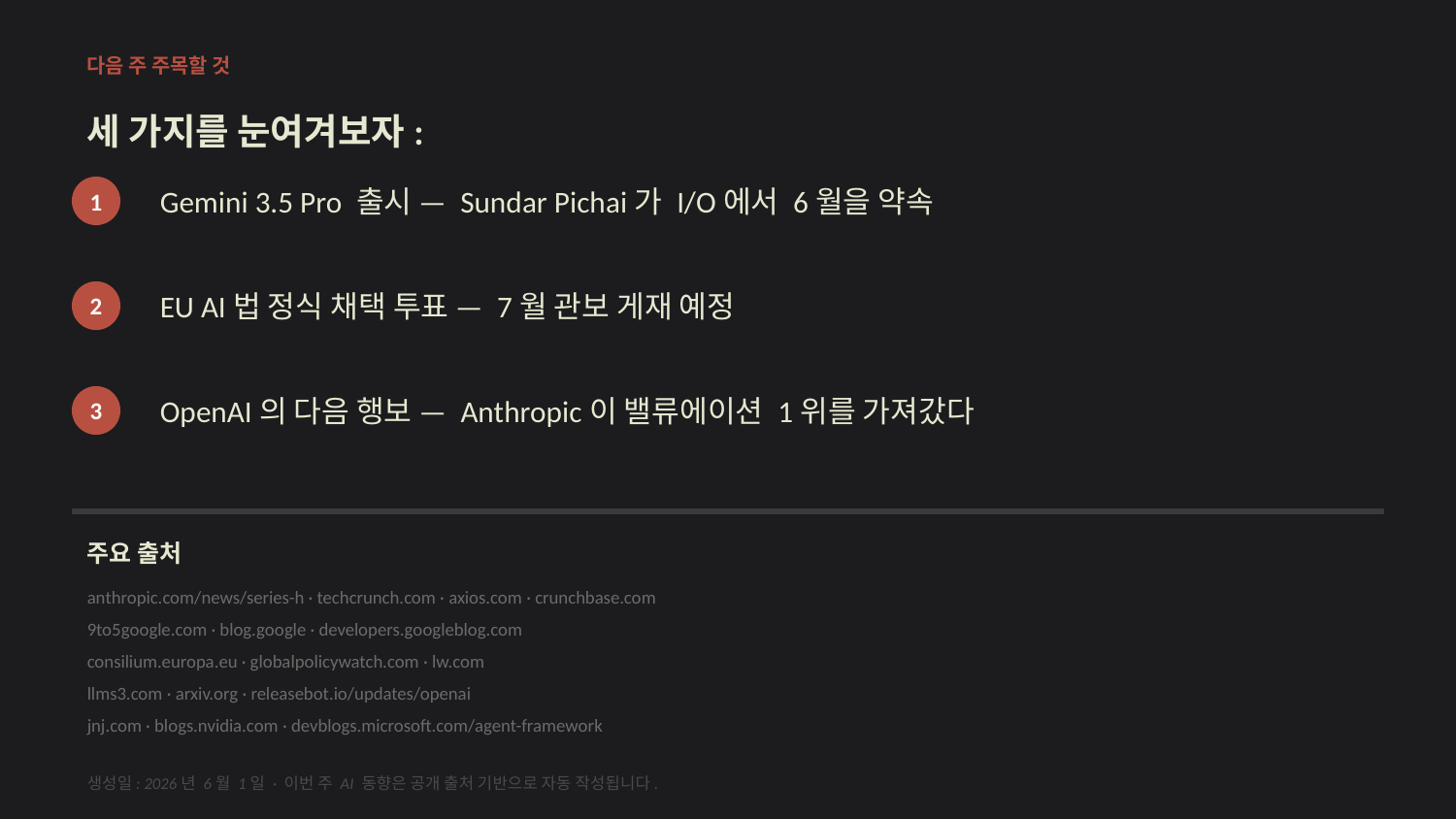

다음 주 주목할 것
세 가지를 눈여겨보자:

1
Gemini 3.5 Pro 출시 — Sundar Pichai가 I/O에서 6월을 약속

2
EU AI법 정식 채택 투표 — 7월 관보 게재 예정

3
OpenAI의 다음 행보 — Anthropic이 밸류에이션 1위를 가져갔다

주요 출처
anthropic.com/news/series-h · techcrunch.com · axios.com · crunchbase.com
9to5google.com · blog.google · developers.googleblog.com
consilium.europa.eu · globalpolicywatch.com · lw.com
llms3.com · arxiv.org · releasebot.io/updates/openai
jnj.com · blogs.nvidia.com · devblogs.microsoft.com/agent-framework
생성일: 2026년 6월 1일 · 이번 주 AI 동향은 공개 출처 기반으로 자동 작성됩니다.